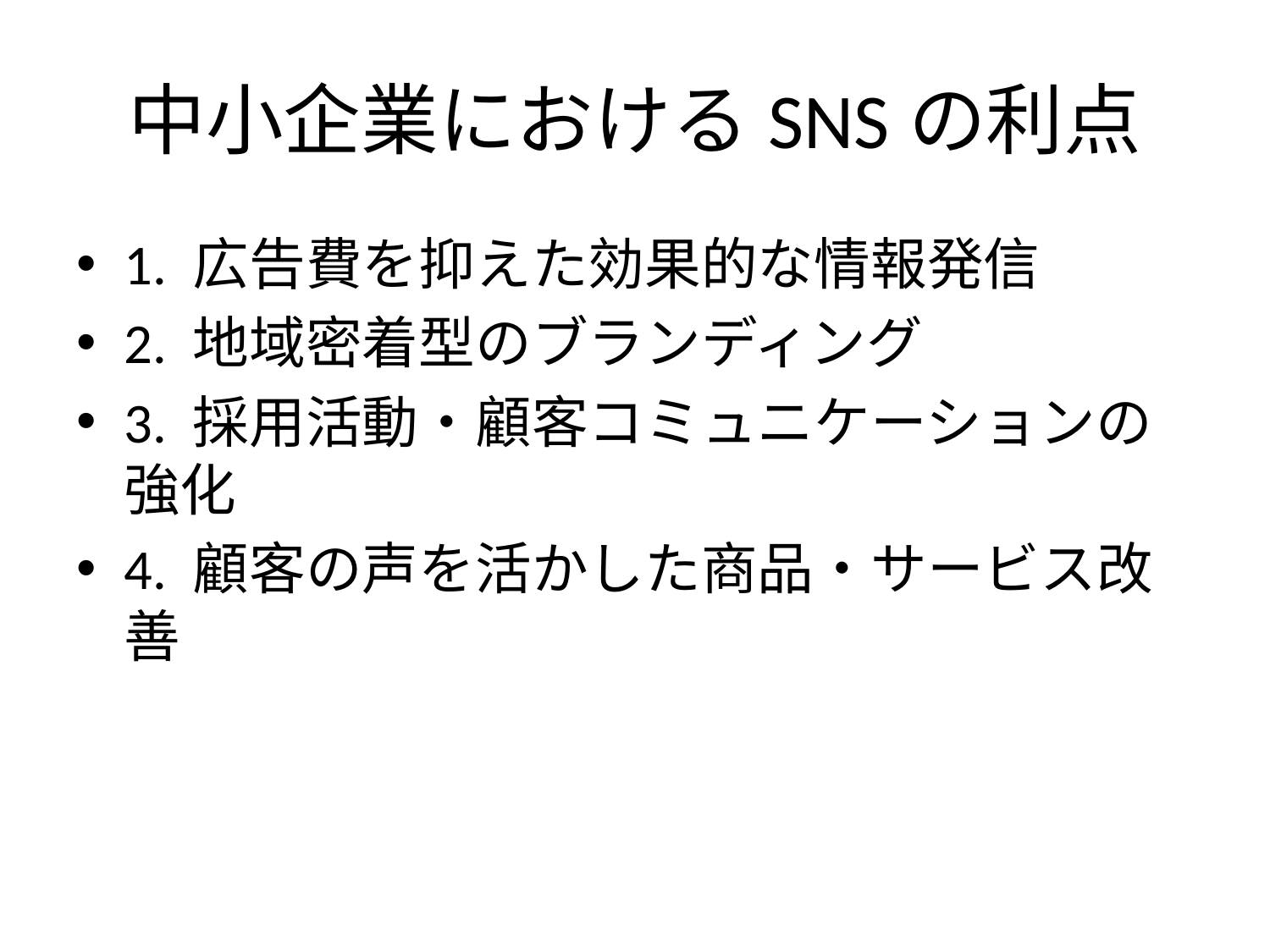

# 中小企業におけるSNSの利点
1. 広告費を抑えた効果的な情報発信
2. 地域密着型のブランディング
3. 採用活動・顧客コミュニケーションの強化
4. 顧客の声を活かした商品・サービス改善